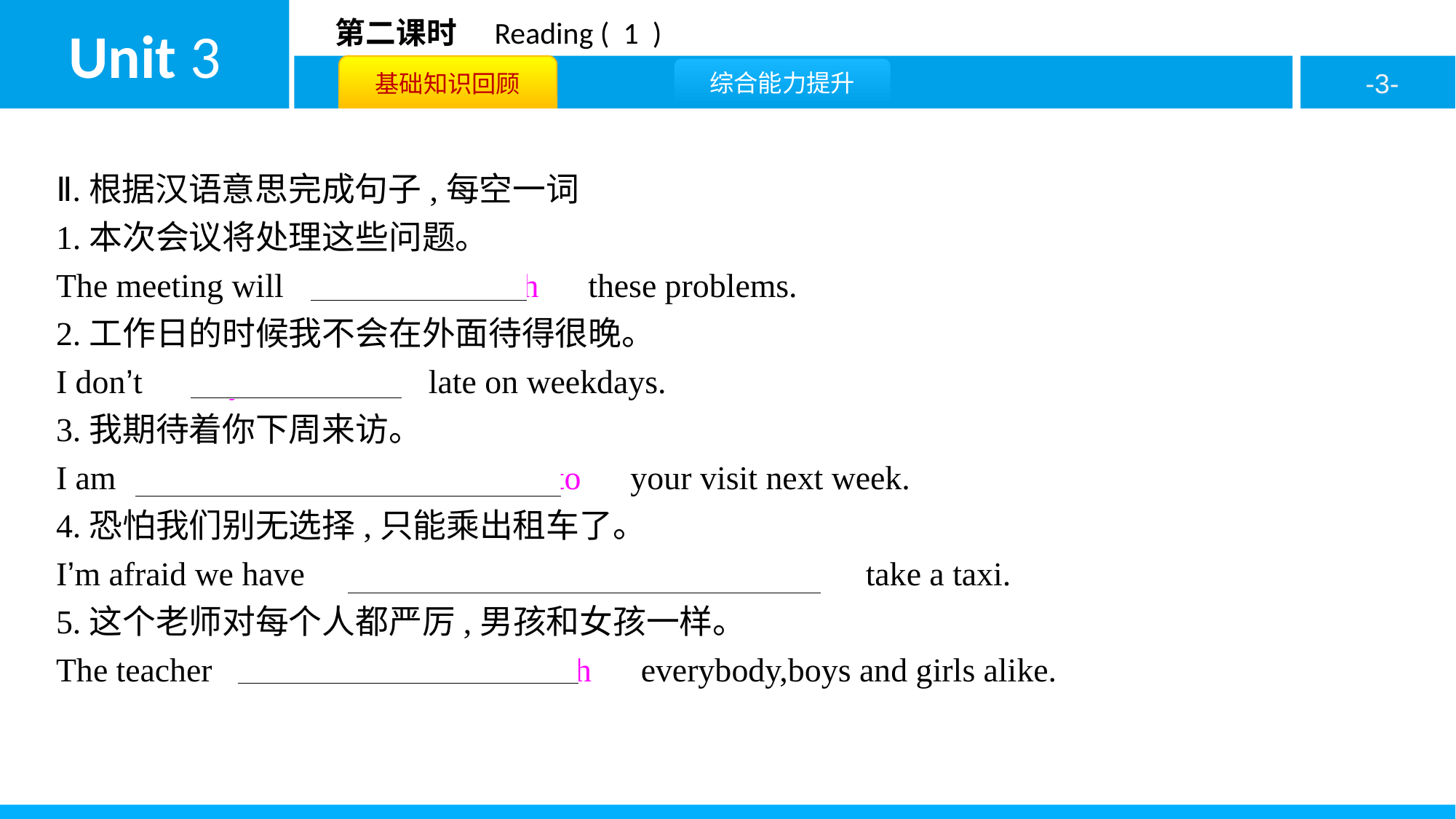

Ⅱ.根据汉语意思完成句子,每空一词
1.本次会议将处理这些问题。
The meeting will　deal　 　with　these problems.
2.工作日的时候我不会在外面待得很晚。
I don’t　stay　 　out　late on weekdays.
3.我期待着你下周来访。
I am　looking　 　forward　 　to　your visit next week.
4.恐怕我们别无选择,只能乘出租车了。
I’m afraid we have　no　 　choice　 　but　 　to　take a taxi.
5.这个老师对每个人都严厉,男孩和女孩一样。
The teacher　is　 　strict　 　with　everybody,boys and girls alike.